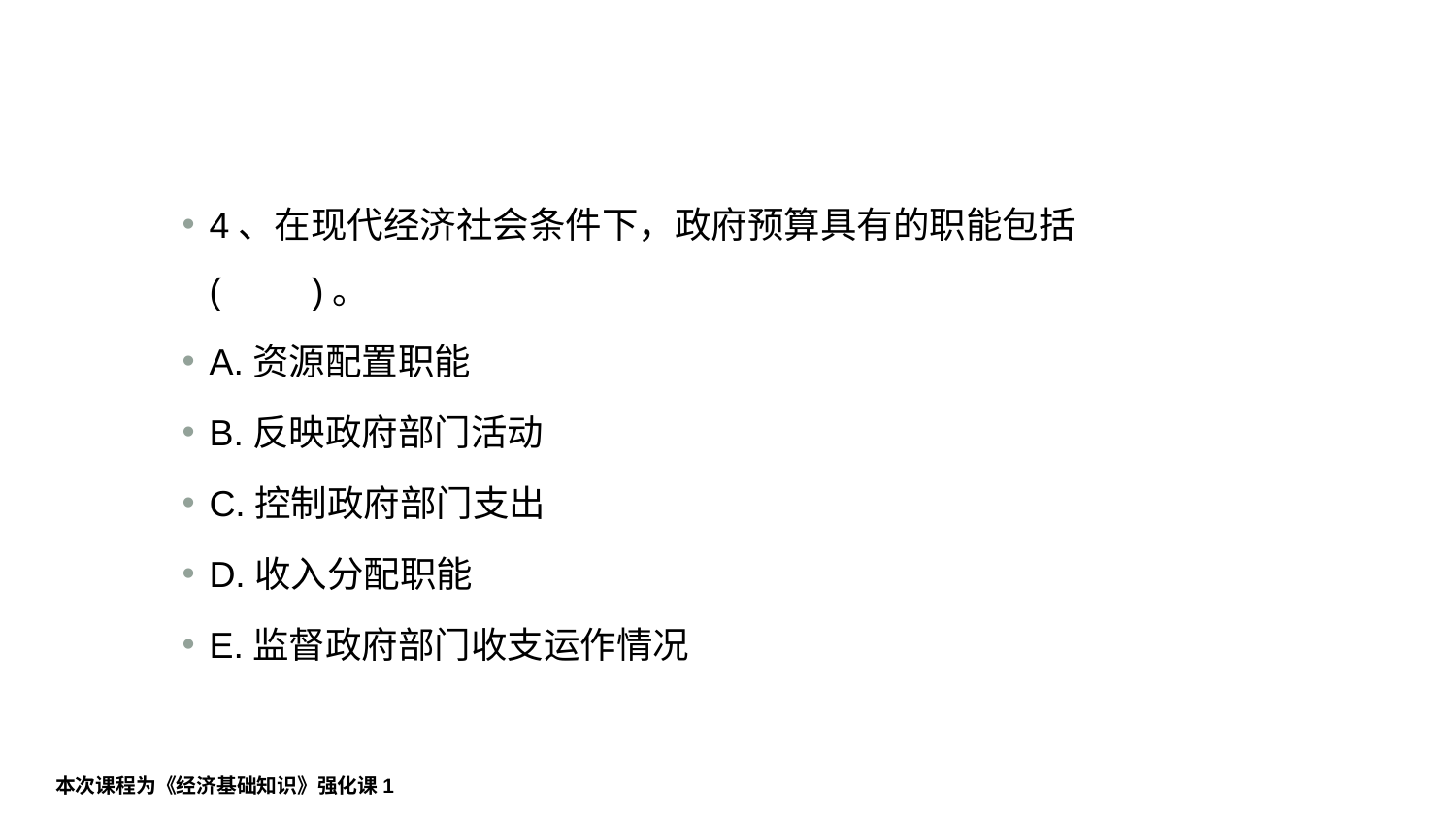

#
4、在现代经济社会条件下，政府预算具有的职能包括(　　)。
A.资源配置职能
B.反映政府部门活动
C.控制政府部门支出
D.收入分配职能
E.监督政府部门收支运作情况